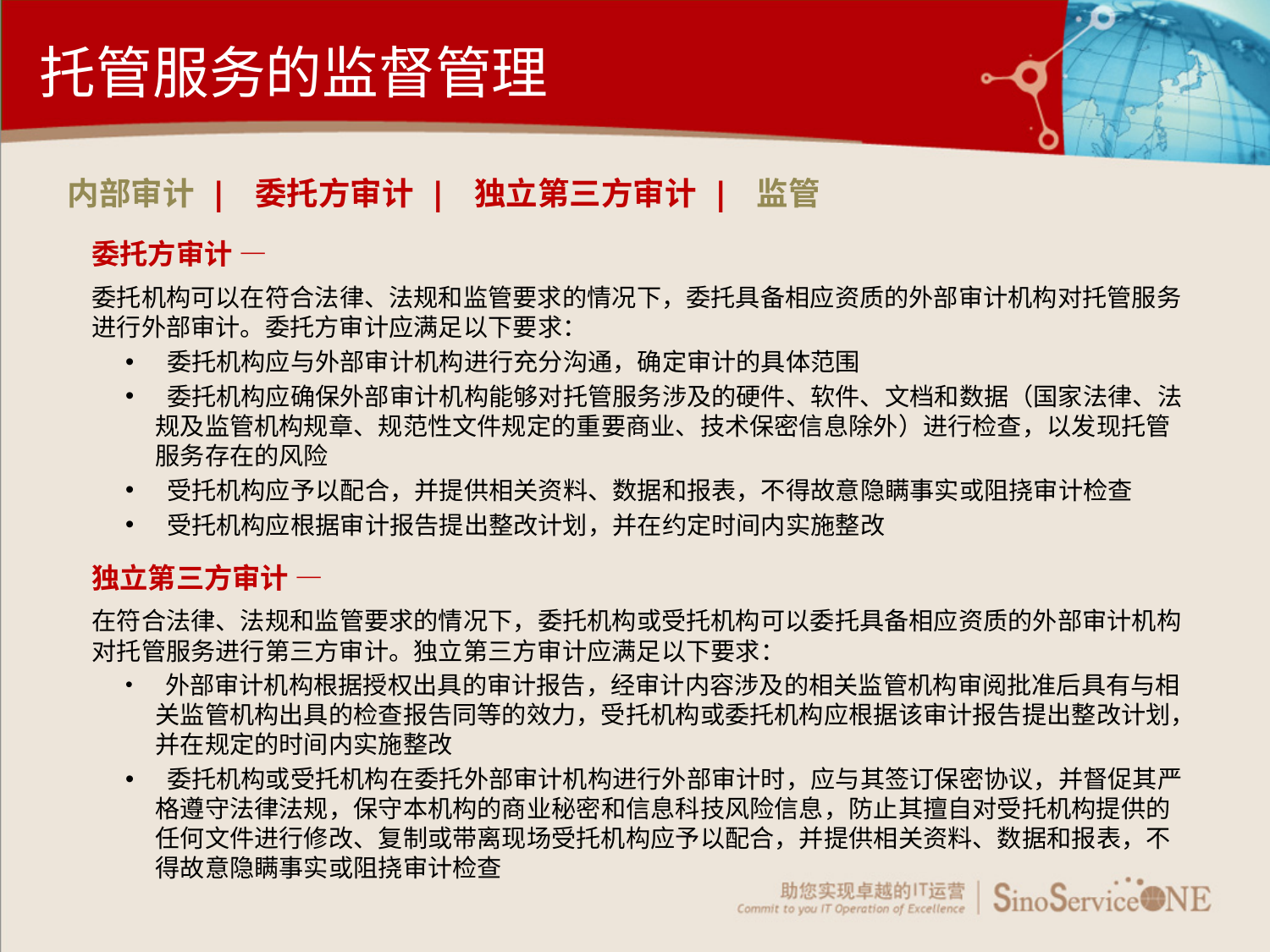

托管服务的监督管理
内部审计 | 委托方审计 | 独立第三方审计 | 监管
委托方审计 —
委托机构可以在符合法律、法规和监管要求的情况下，委托具备相应资质的外部审计机构对托管服务进行外部审计。委托方审计应满足以下要求：
 委托机构应与外部审计机构进行充分沟通，确定审计的具体范围
 委托机构应确保外部审计机构能够对托管服务涉及的硬件、软件、文档和数据（国家法律、法规及监管机构规章、规范性文件规定的重要商业、技术保密信息除外）进行检查，以发现托管服务存在的风险
 受托机构应予以配合，并提供相关资料、数据和报表，不得故意隐瞒事实或阻挠审计检查
 受托机构应根据审计报告提出整改计划，并在约定时间内实施整改
独立第三方审计 —
在符合法律、法规和监管要求的情况下，委托机构或受托机构可以委托具备相应资质的外部审计机构对托管服务进行第三方审计。独立第三方审计应满足以下要求：
 外部审计机构根据授权出具的审计报告，经审计内容涉及的相关监管机构审阅批准后具有与相关监管机构出具的检查报告同等的效力，受托机构或委托机构应根据该审计报告提出整改计划，并在规定的时间内实施整改
 委托机构或受托机构在委托外部审计机构进行外部审计时，应与其签订保密协议，并督促其严格遵守法律法规，保守本机构的商业秘密和信息科技风险信息，防止其擅自对受托机构提供的任何文件进行修改、复制或带离现场受托机构应予以配合，并提供相关资料、数据和报表，不得故意隐瞒事实或阻挠审计检查